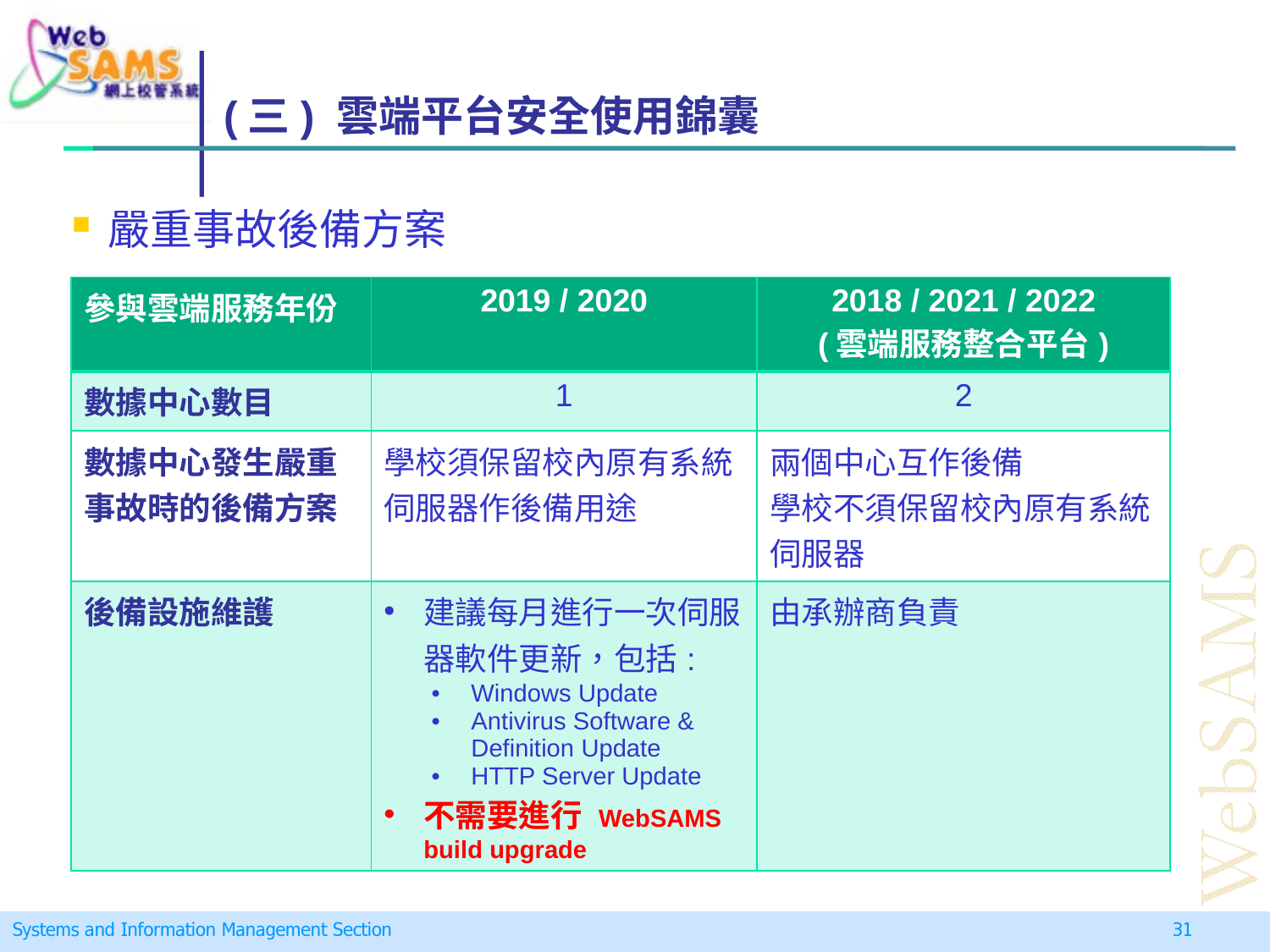

# (三) 雲端平台安全使用錦囊
嚴重事故後備方案

| 參與雲端服務年份 | 2019 / 2020 | 2018 / 2021 / 2022 (雲端服務整合平台) |
| --- | --- | --- |
| 數據中心數目 | 1 | 2 |
| 數據中心發生嚴重事故時的後備方案 | 學校須保留校內原有系統伺服器作後備用途 | 兩個中心互作後備 學校不須保留校內原有系統伺服器 |
| 後備設施維護 | 建議每月進行一次伺服器軟件更新，包括: Windows Update Antivirus Software & Definition Update HTTP Server Update 不需要進行 WebSAMS build upgrade | 由承辦商負責 |